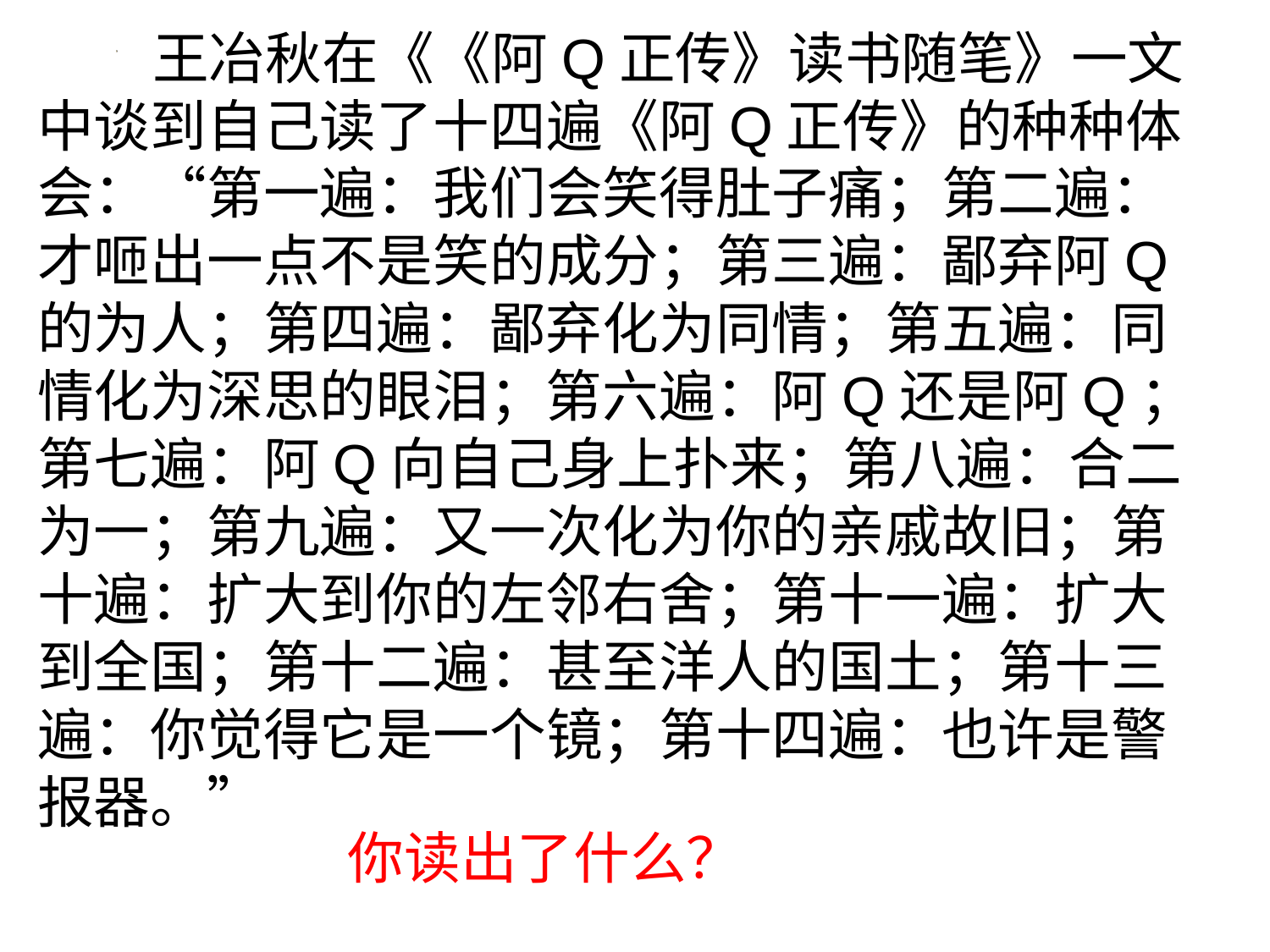

王冶秋在《《阿Q正传》读书随笔》一文中谈到自己读了十四遍《阿Q正传》的种种体会：“第一遍：我们会笑得肚子痛；第二遍：才咂出一点不是笑的成分；第三遍：鄙弃阿Q的为人；第四遍：鄙弃化为同情；第五遍：同情化为深思的眼泪；第六遍：阿Q还是阿Q；第七遍：阿Q向自己身上扑来；第八遍：合二为一；第九遍：又一次化为你的亲戚故旧；第十遍：扩大到你的左邻右舍；第十一遍：扩大到全国；第十二遍：甚至洋人的国土；第十三遍：你觉得它是一个镜；第十四遍：也许是警报器。”
你读出了什么？